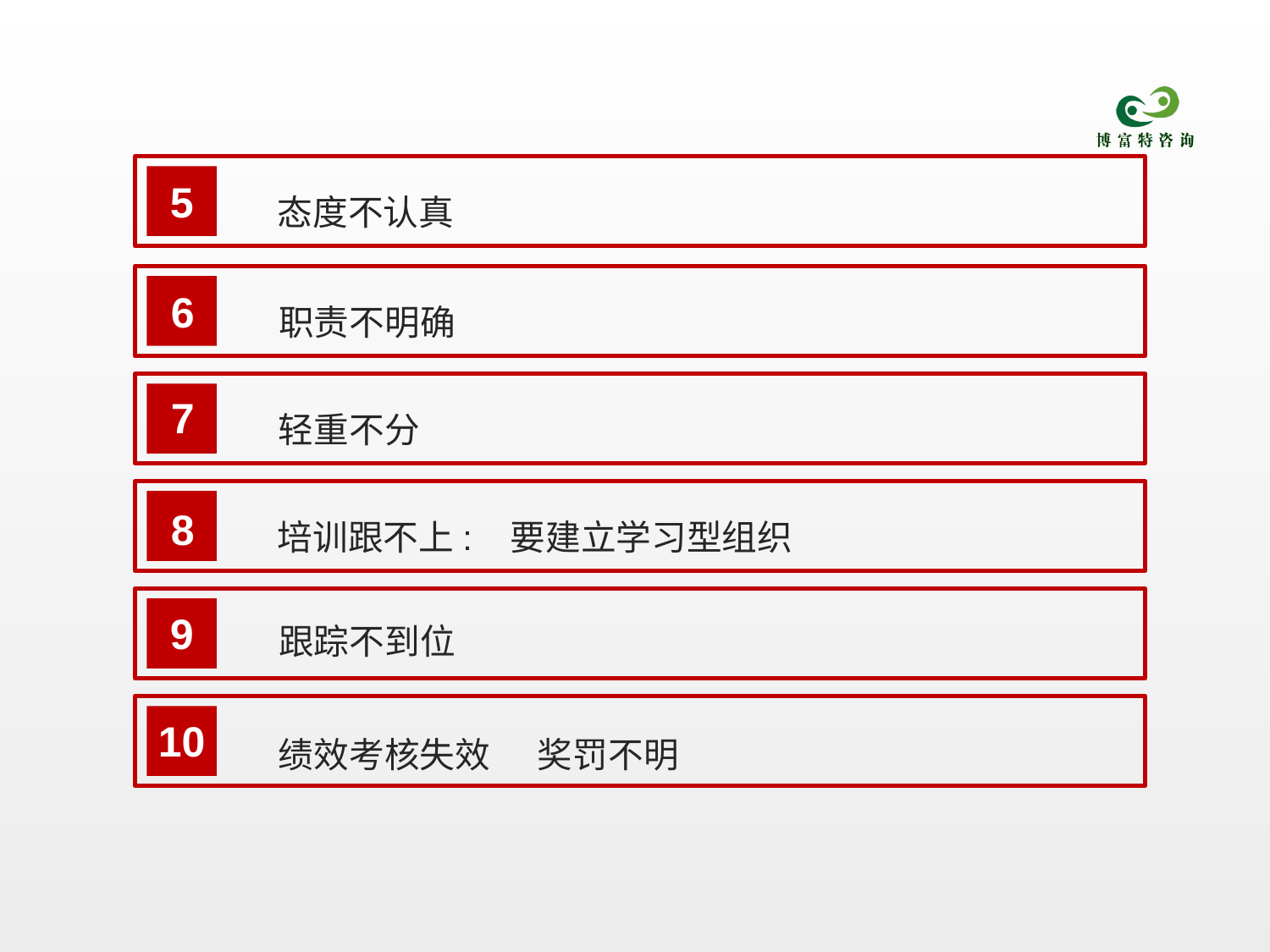

态度不认真

5

职责不明确

6

轻重不分

7

培训跟不上:   要建立学习型组织

8

跟踪不到位

9

绩效考核失效      奖罚不明

10